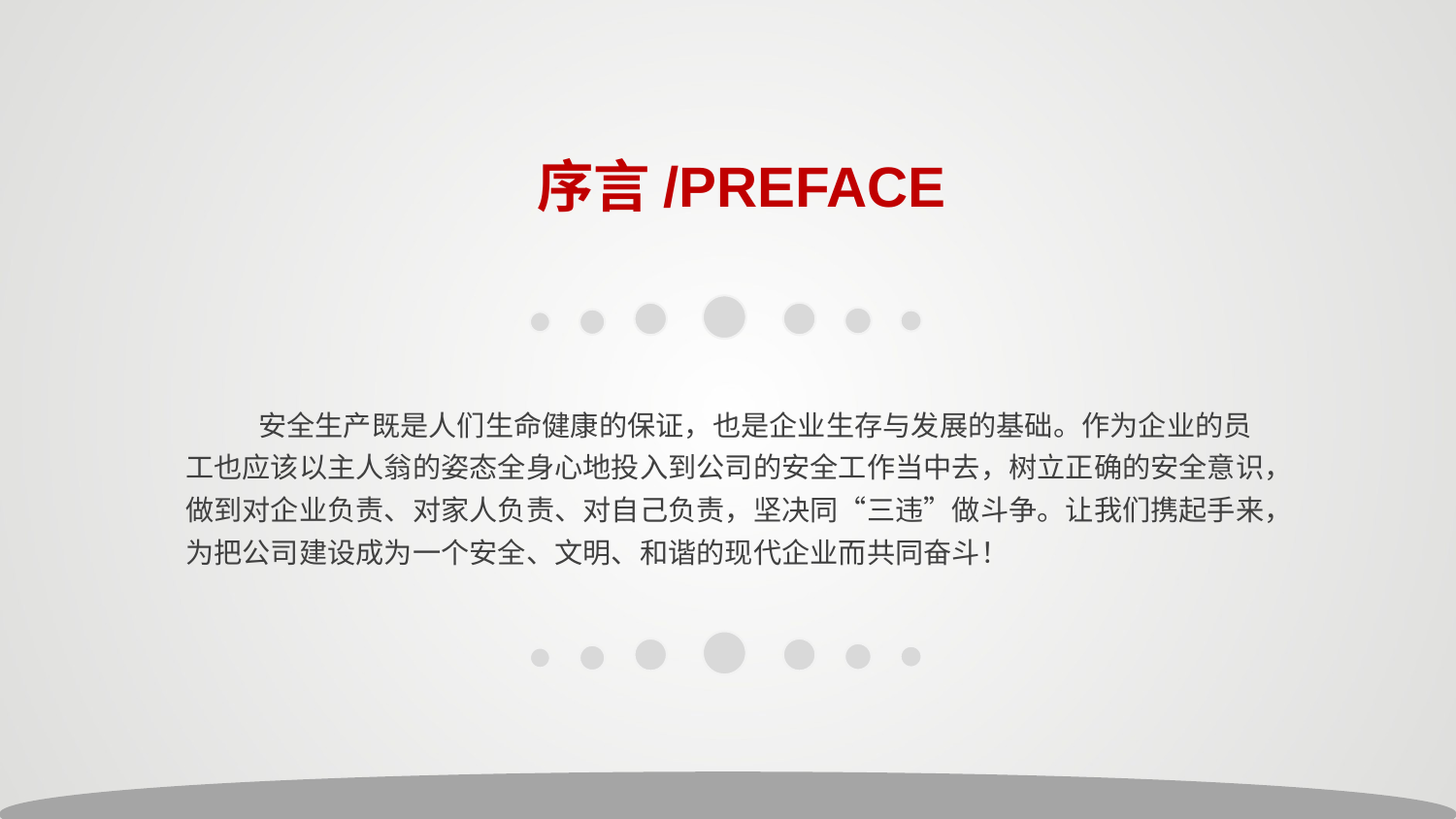

序言/PREFACE

安全生产既是人们生命健康的保证，也是企业生存与发展的基础。作为企业的员工也应该以主人翁的姿态全身心地投入到公司的安全工作当中去，树立正确的安全意识，做到对企业负责、对家人负责、对自己负责，坚决同“三违”做斗争。让我们携起手来，为把公司建设成为一个安全、文明、和谐的现代企业而共同奋斗！